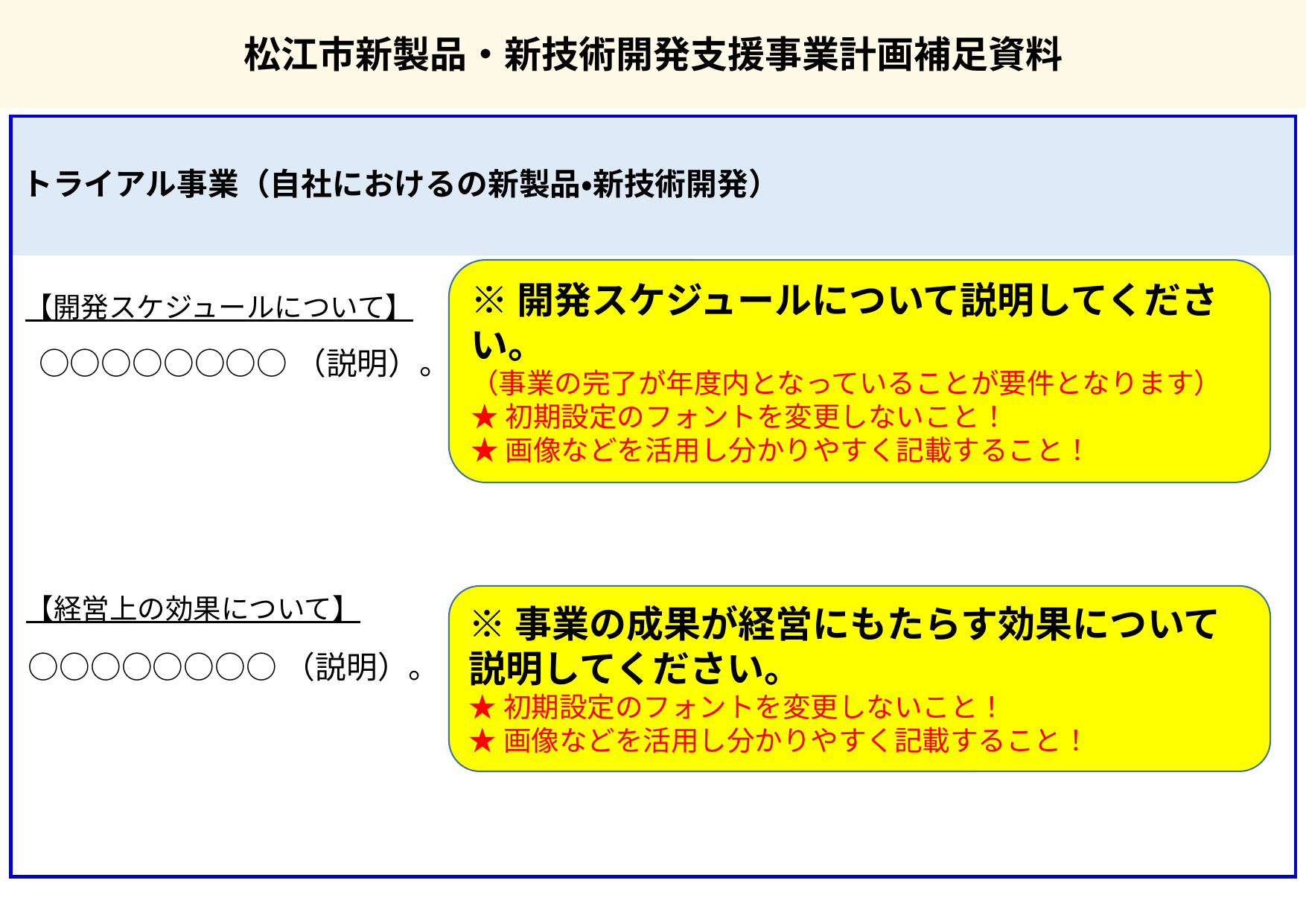

松江市新製品・新技術開発支援事業計画補足資料
トライアル事業（自社におけるの新製品・新技術開発）

【開発スケジュールについて】
○○○○○○○○（説明）。
※開発スケジュールについて説明してください。
（事業の完了が年度内となっていることが要件となります）
★初期設定のフォントを変更しないこと！
★画像などを活用し分かりやすく記載すること！
【経営上の効果について】
※事業の成果が経営にもたらす効果について説明してください。
★初期設定のフォントを変更しないこと！
★画像などを活用し分かりやすく記載すること！
○○○○○○○○（説明）。
3